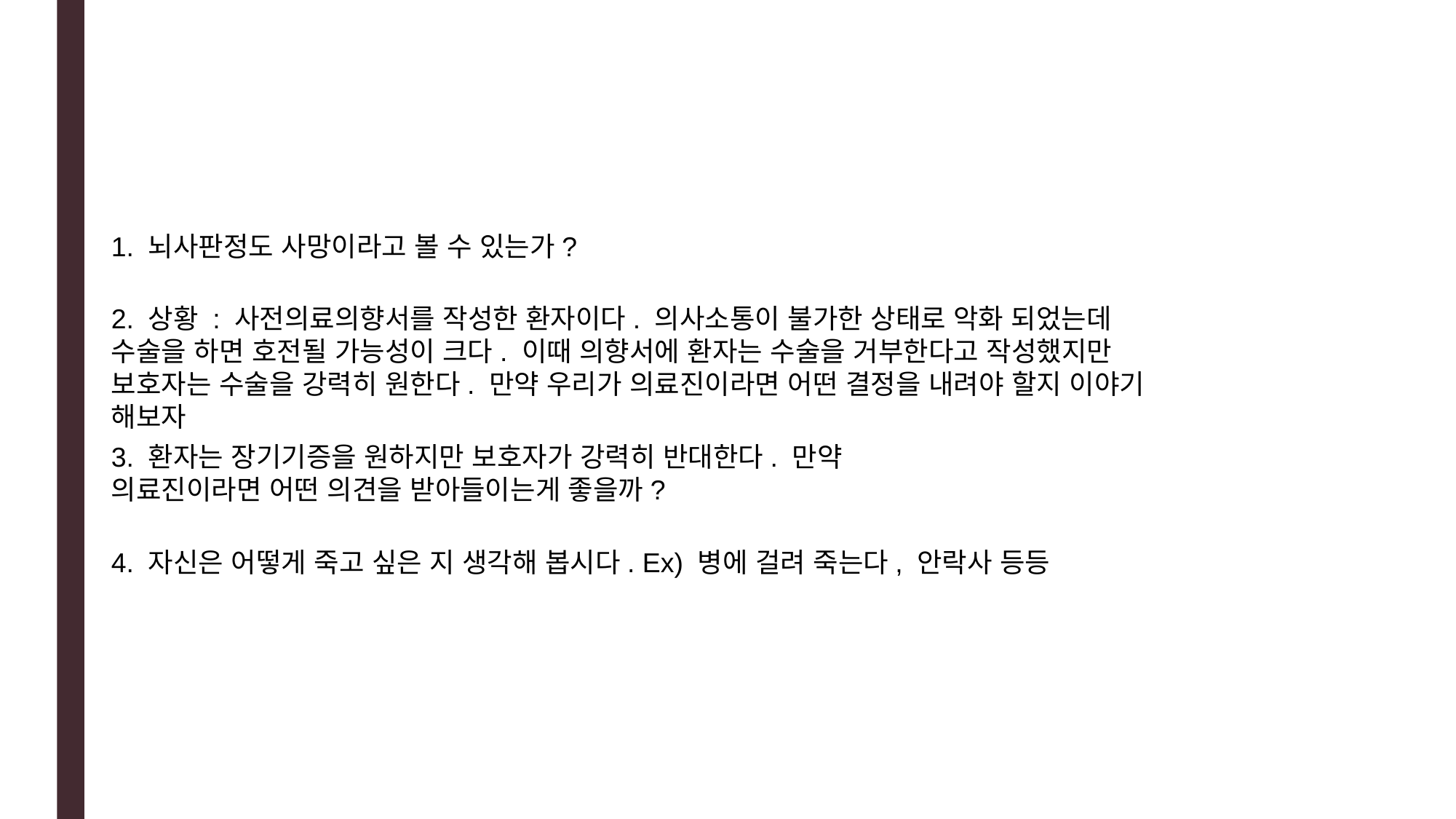

1. 뇌사판정도 사망이라고 볼 수 있는가?
2. 상황 : 사전의료의향서를 작성한 환자이다. 의사소통이 불가한 상태로 악화 되었는데
수술을 하면 호전될 가능성이 크다. 이때 의향서에 환자는 수술을 거부한다고 작성했지만
보호자는 수술을 강력히 원한다. 만약 우리가 의료진이라면 어떤 결정을 내려야 할지 이야기 해보자
3. 환자는 장기기증을 원하지만 보호자가 강력히 반대한다. 만약 의료진이라면 어떤 의견을 받아들이는게 좋을까?
4. 자신은 어떻게 죽고 싶은 지 생각해 봅시다. Ex) 병에 걸려 죽는다, 안락사 등등